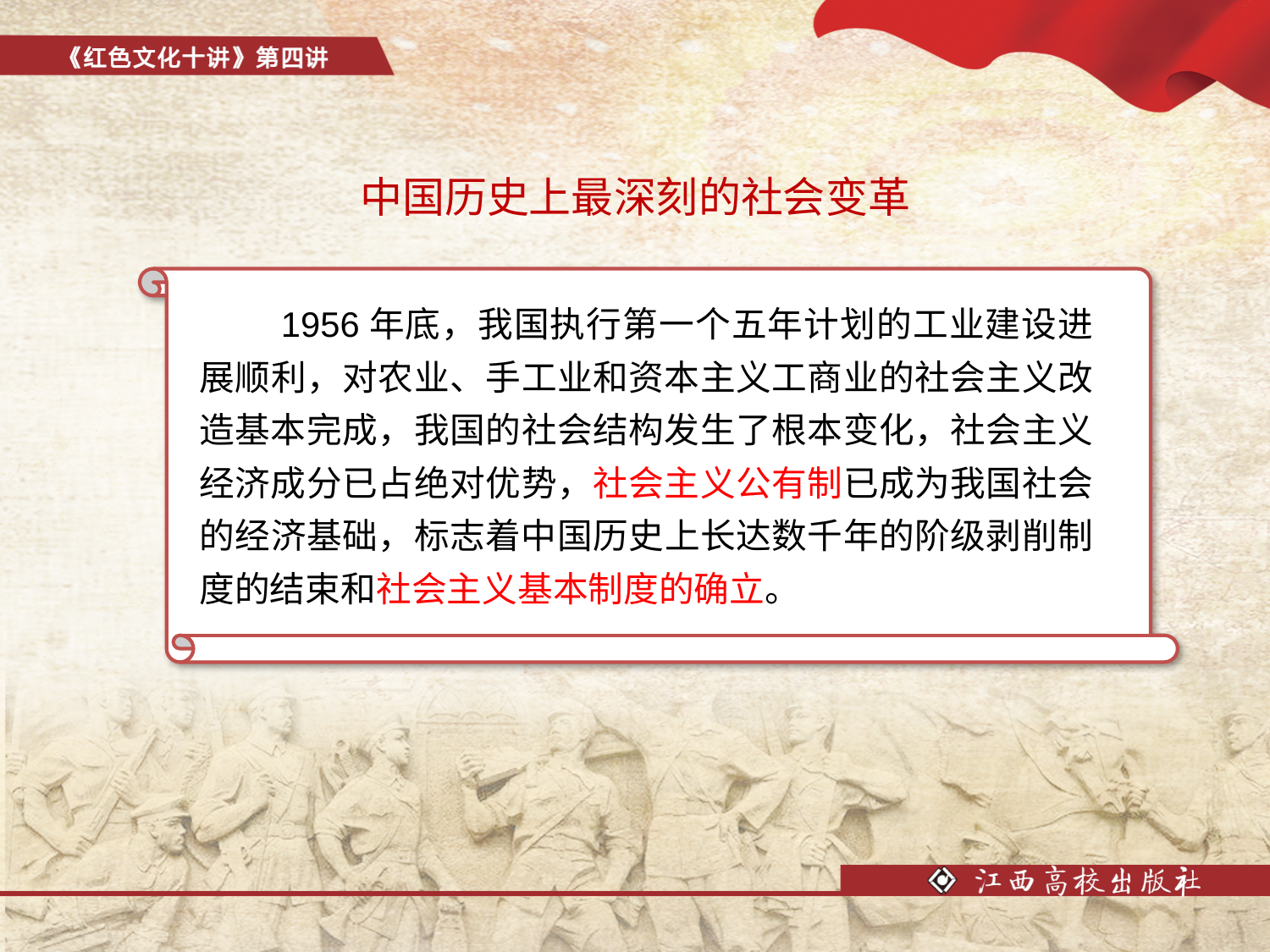

中国历史上最深刻的社会变革

          1956年底，我国执行第一个五年计划的工业建设进展顺利，对农业、手工业和资本主义工商业的社会主义改造基本完成，我国的社会结构发生了根本变化，社会主义经济成分已占绝对优势，社会主义公有制已成为我国社会的经济基础，标志着中国历史上长达数千年的阶级剥削制度的结束和社会主义基本制度的确立。